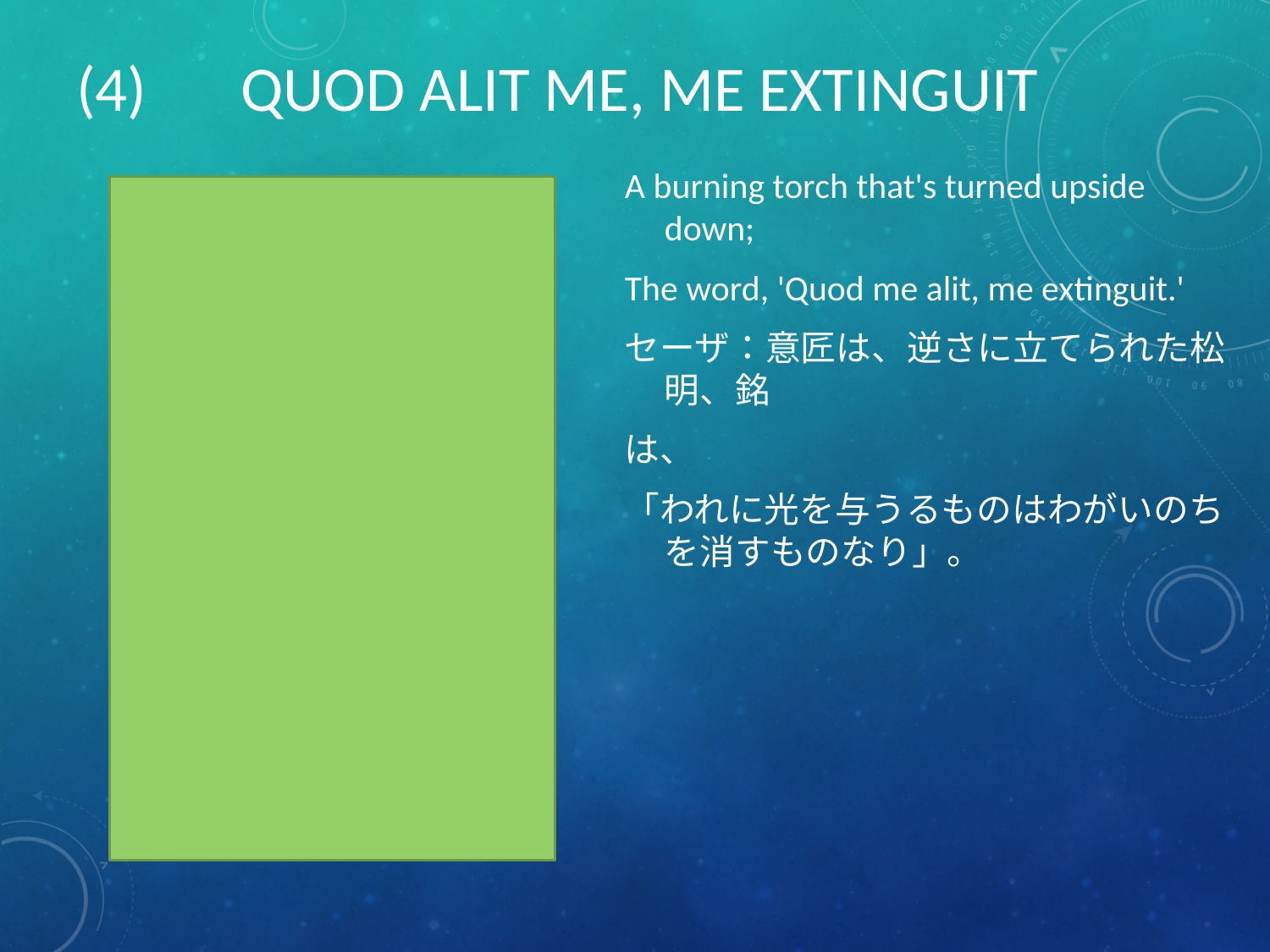

# (4)　QUOD ALIT ME, ME EXTINGUIT
A burning torch that's turned upside down;
The word, 'Quod me alit, me extinguit.'
セーザ：意匠は、逆さに立てられた松明、銘
は、
「われに光を与うるものはわがいのちを消すものなり」。